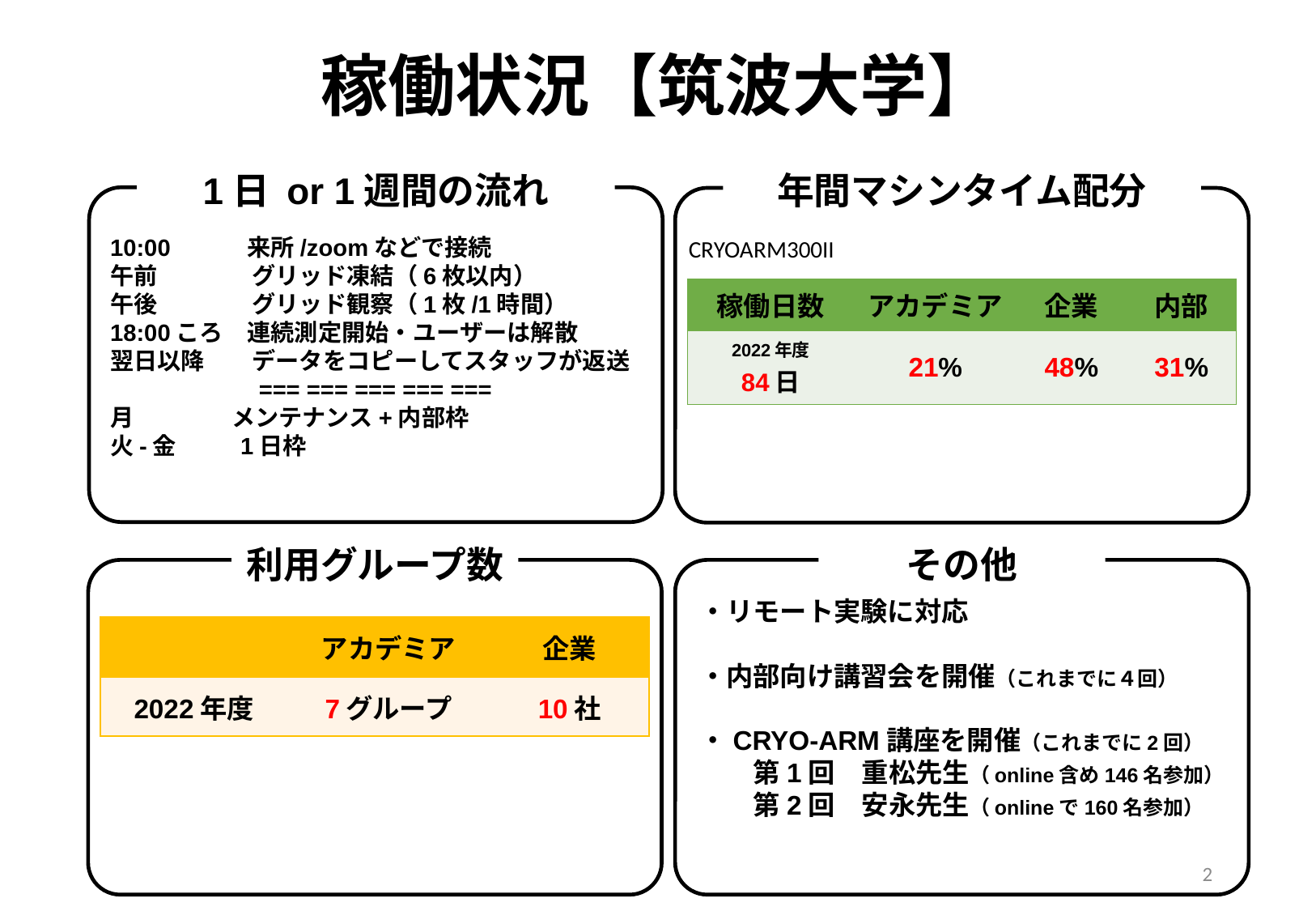

稼働状況【筑波大学】
1日 or 1週間の流れ
年間マシンタイム配分

10:00　　　来所/zoomなどで接続
午前　　　　グリッド凍結（6枚以内）
午後　　　　グリッド観察（1枚/1時間）
18:00ころ　連続測定開始・ユーザーは解散
翌日以降　　データをコピーしてスタッフが返送
=== === === === ===
月	メンテナンス+内部枠
火-金　　  1日枠
CRYOARM300II
| 稼働日数 | アカデミア | 企業 | 内部 |
| --- | --- | --- | --- |
| 2022年度 84日 | 21% | 48% | 31% |
利用グループ数
その他

・リモート実験に対応

・内部向け講習会を開催（これまでに４回）

・CRYO-ARM講座を開催（これまでに2回）
　　第1回　重松先生（online含め146名参加）
　　第2回　安永先生（onlineで160名参加）
|  | アカデミア | 企業 |
| --- | --- | --- |
| 2022年度 | 7グループ | 10社 |
2